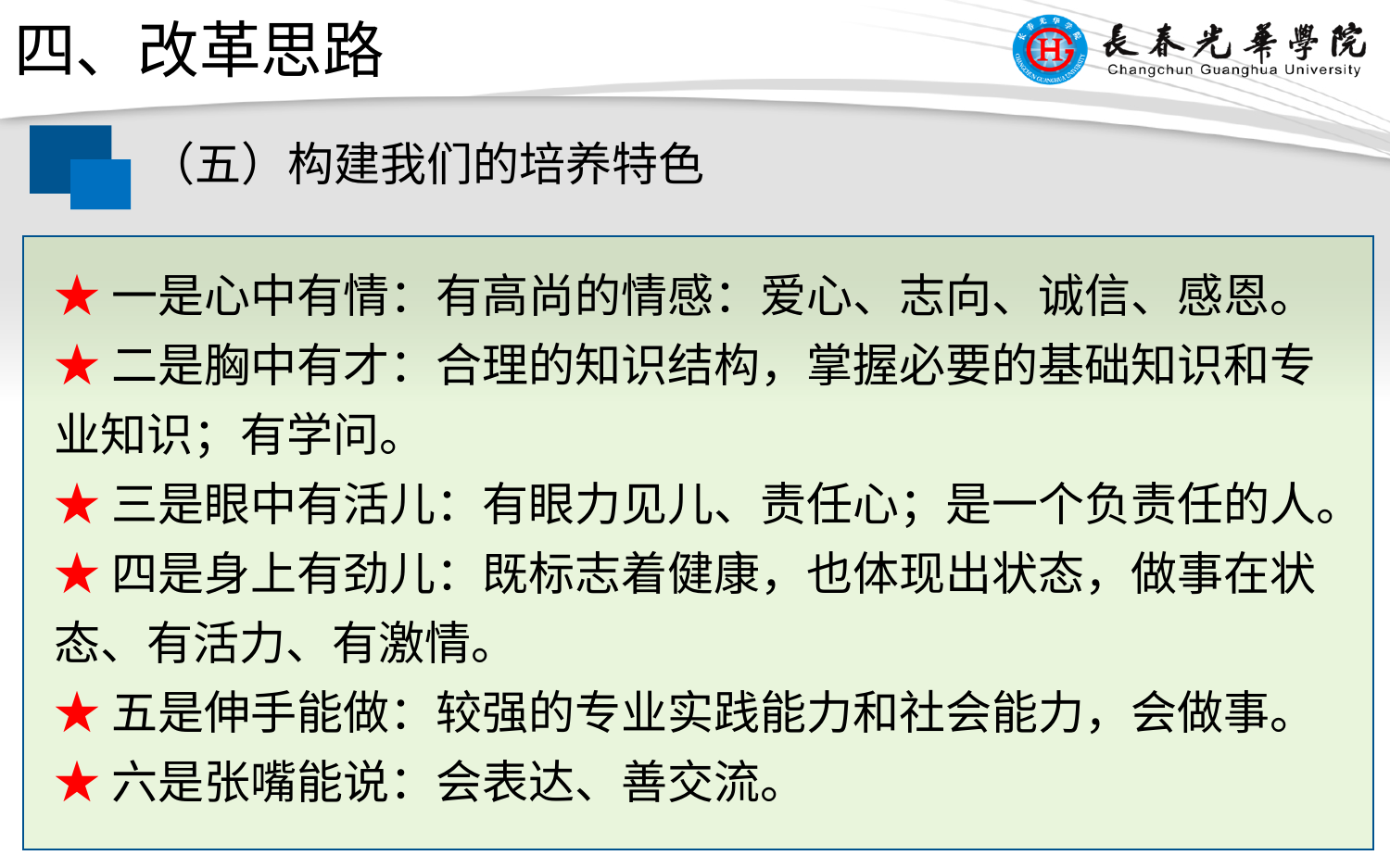

四、改革思路

（五）构建我们的培养特色

★一是心中有情：有高尚的情感：爱心、志向、诚信、感恩。
★二是胸中有才：合理的知识结构，掌握必要的基础知识和专业知识；有学问。
★三是眼中有活儿：有眼力见儿、责任心；是一个负责任的人。
★四是身上有劲儿：既标志着健康，也体现出状态，做事在状态、有活力、有激情。
★五是伸手能做：较强的专业实践能力和社会能力，会做事。
★六是张嘴能说：会表达、善交流。